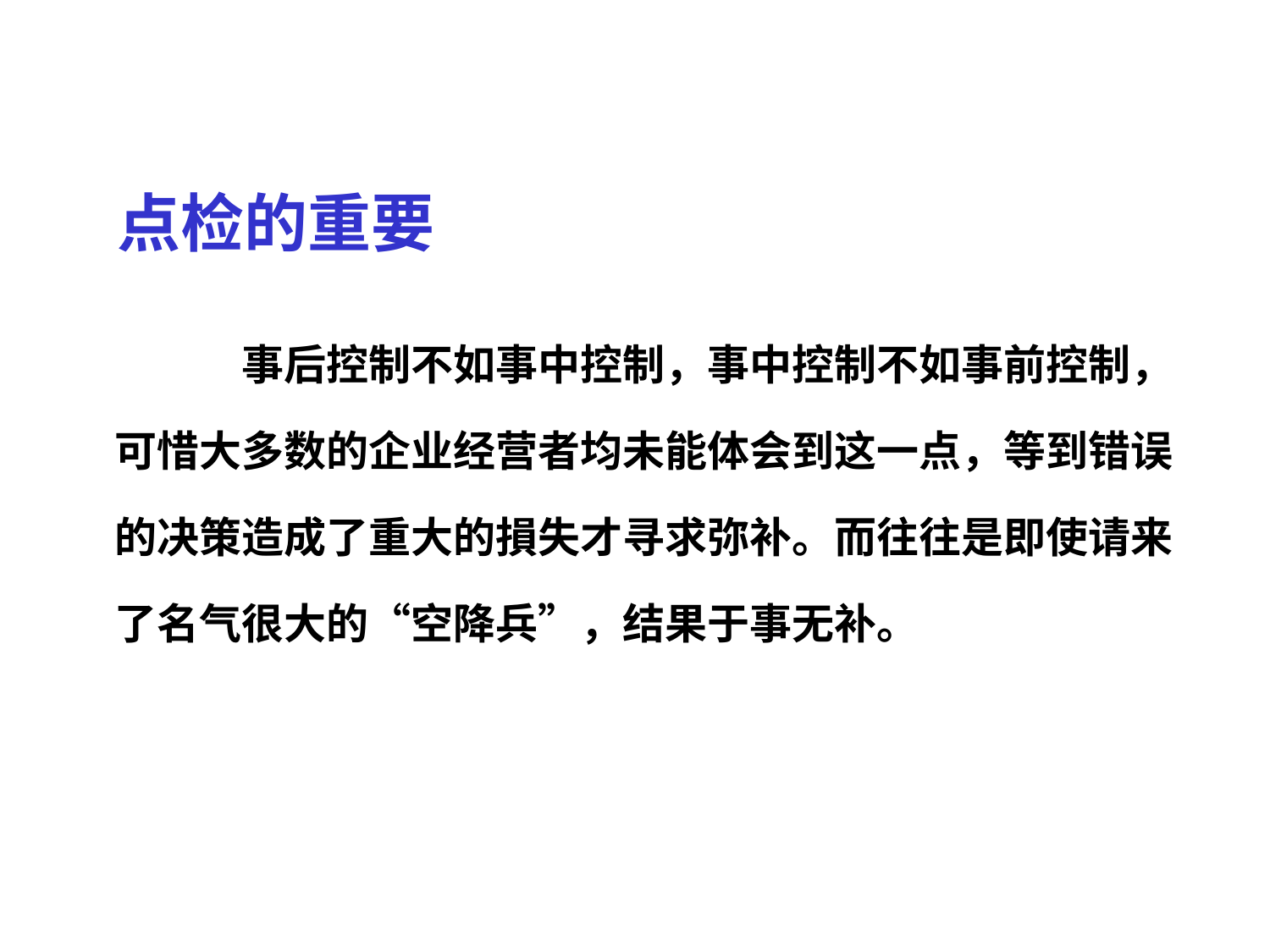

点检的重要
		事后控制不如事中控制，事中控制不如事前控制，可惜大多数的企业经营者均未能体会到这一点，等到错误的决策造成了重大的損失才寻求弥补。而往往是即使请来了名气很大的“空降兵”，结果于事无补。